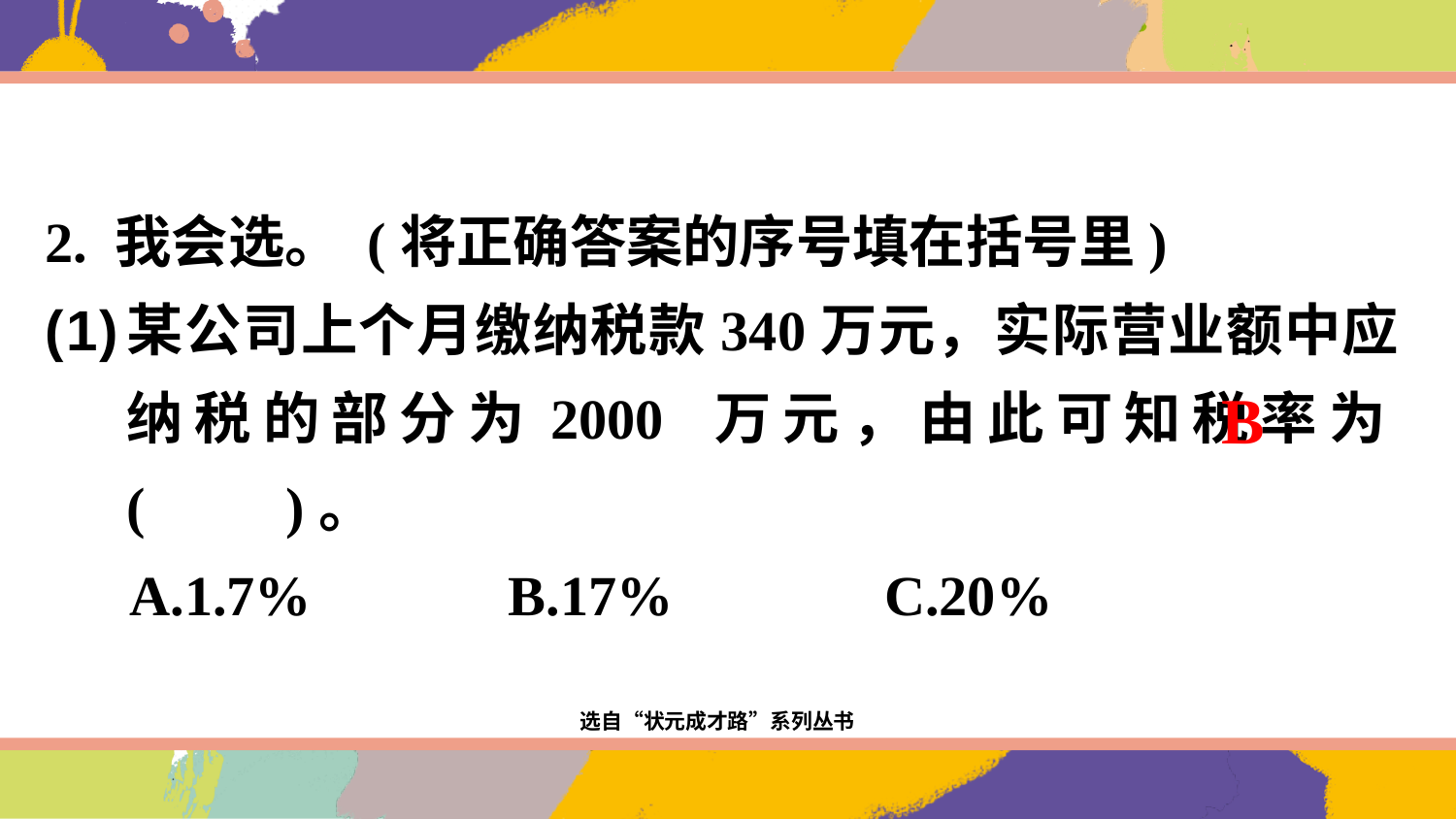

2. 我会选。 (将正确答案的序号填在括号里)
某公司上个月缴纳税款340万元，实际营业额中应纳税的部分为2000 万元，由此可知税率为(　　)。
      A.1.7%　　　B.17% 　　　C.20%
B
选自“状元成才路”系列丛书